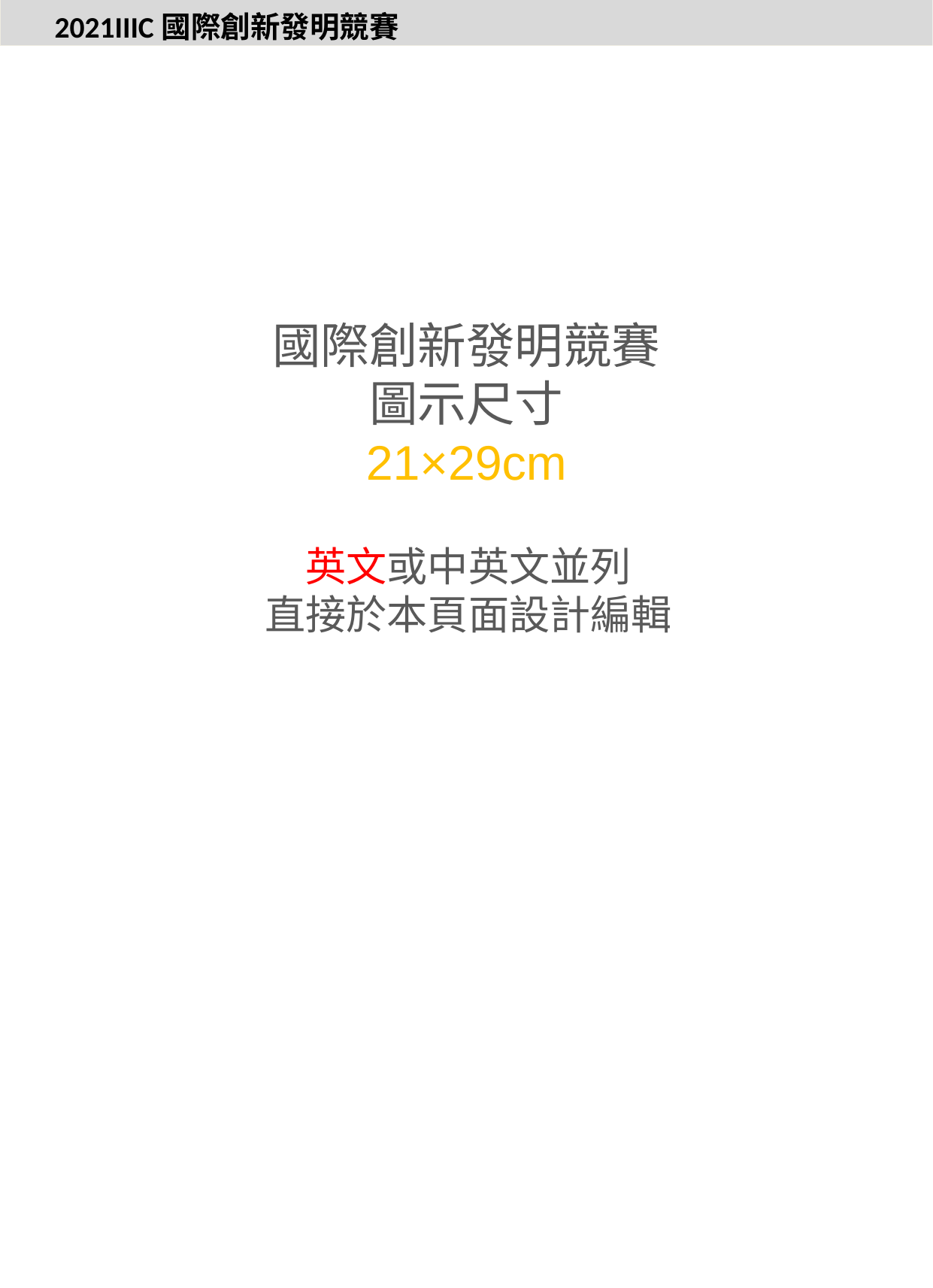

2021IIIC國際創新發明競賽
國際創新發明競賽
圖示尺寸
21×29cm
英文或中英文並列
直接於本頁面設計編輯